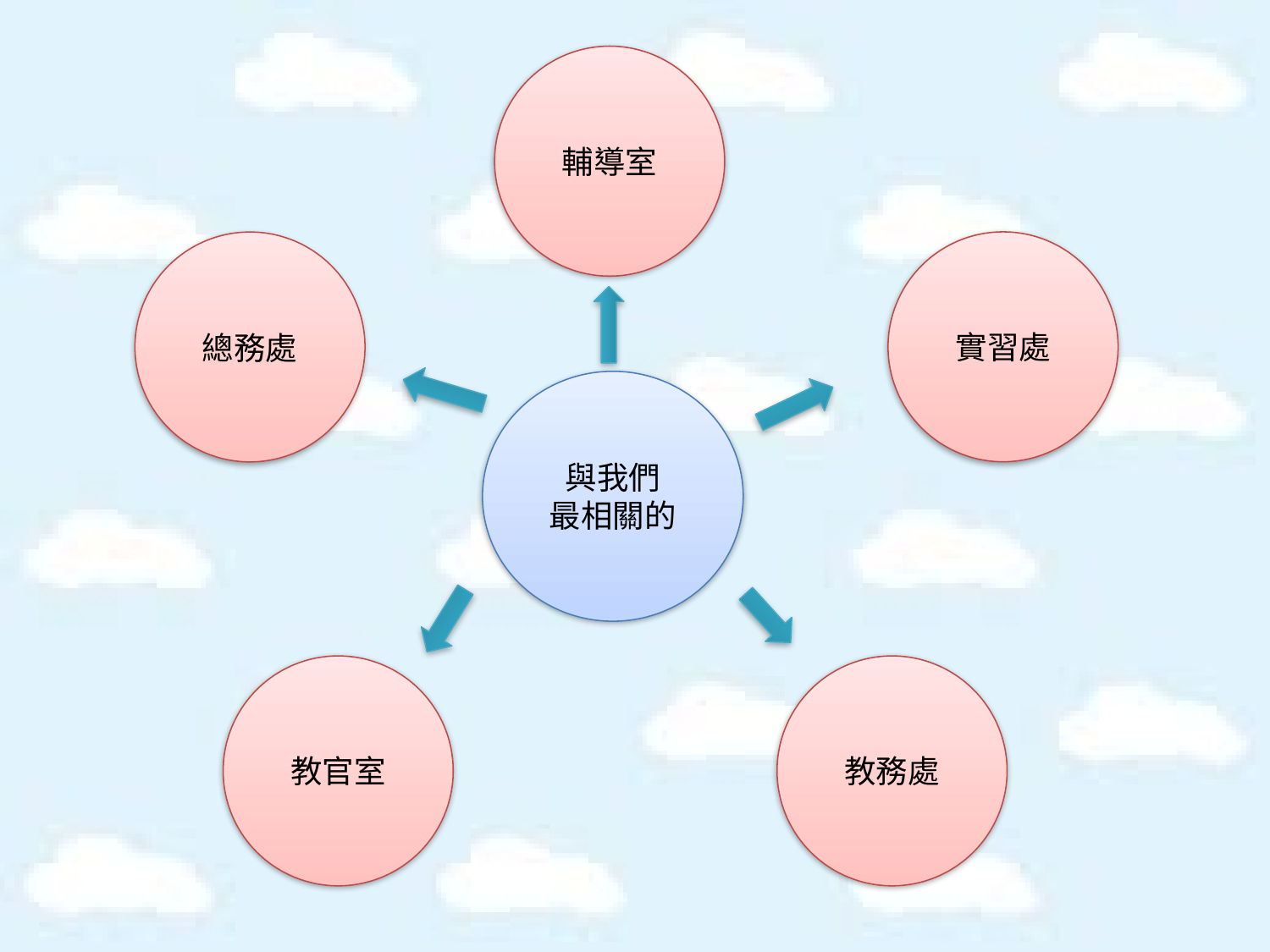

輔導室
實習處
總務處
#

與我們
最相關的

教官室
教務處